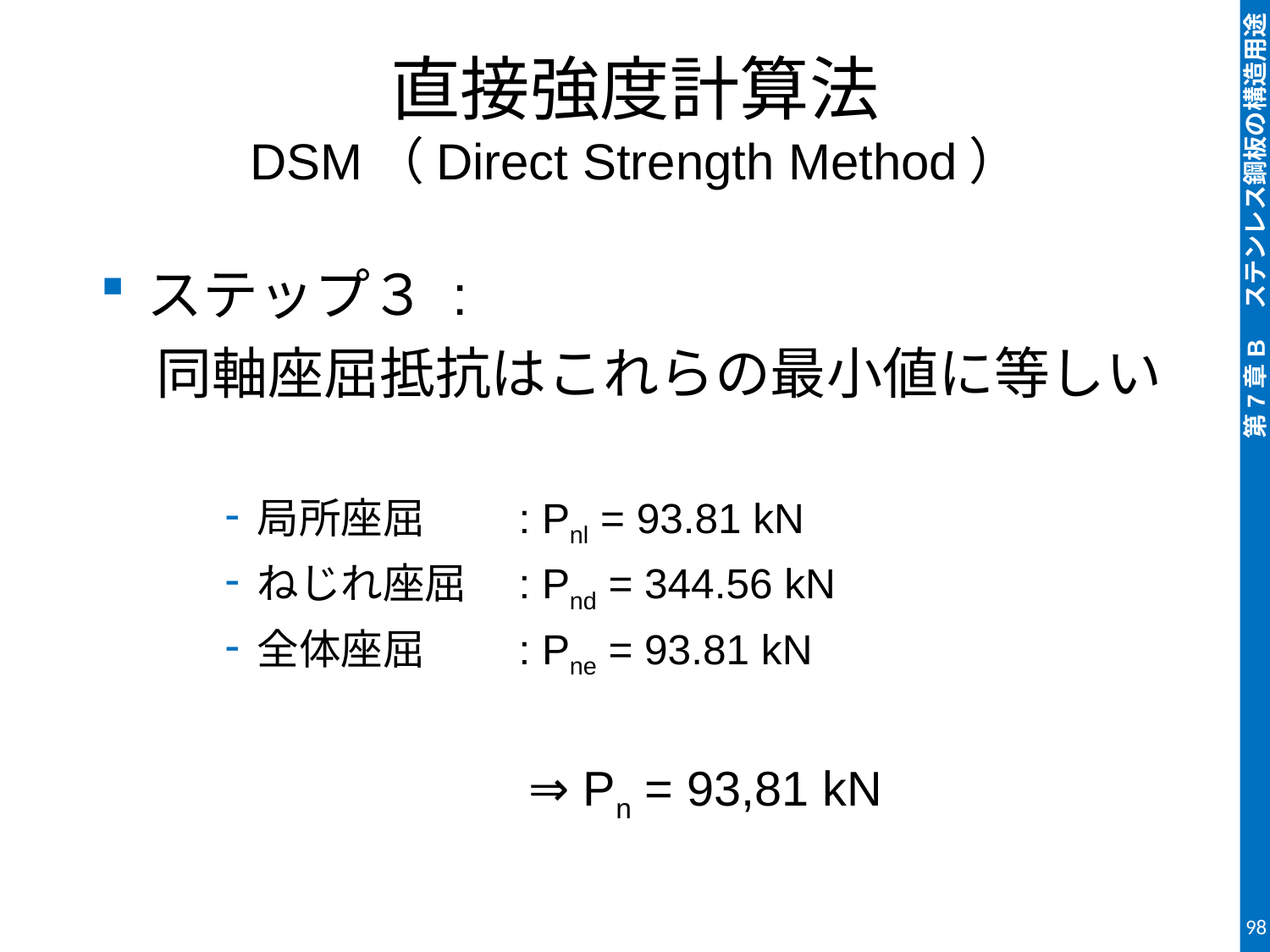

# 直接強度計算法 DSM（Direct Strength Method）
ステップ３ :
　同軸座屈抵抗はこれらの最小値に等しい

局所座屈　　: Pnl = 93.81 kN
ねじれ座屈　: Pnd = 344.56 kN
全体座屈　　: Pne = 93.81 kN

                           ⇒ Pn = 93,81 kN

98